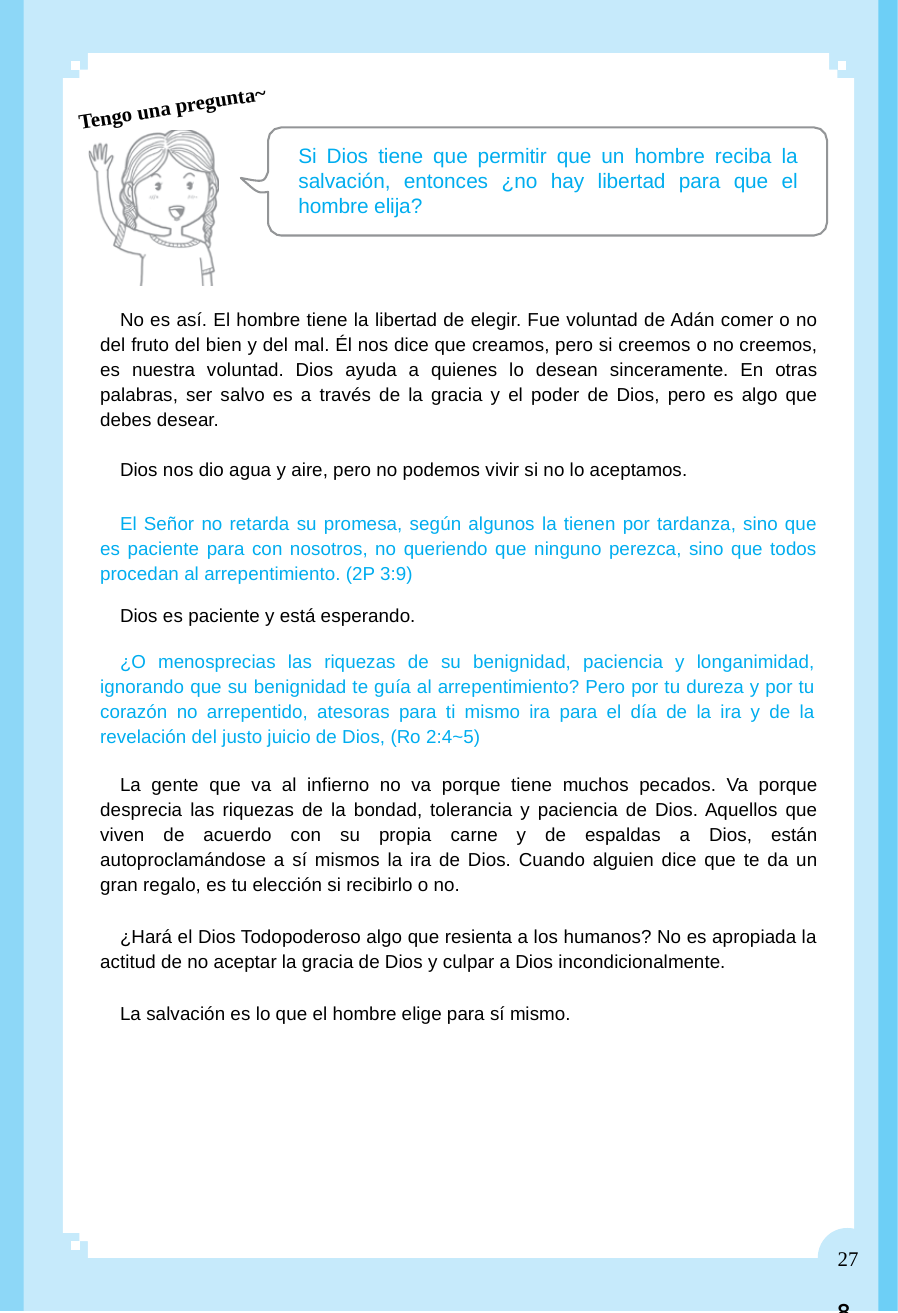

질문있어요~
성경을 믿지 않으려고 고의적인 악심으로 성경을 보면 많은 내용이 모순으로 보이지만 믿으려는 착한 마음으로 보면 믿을 수 있는 증거를 얼마든지 하나님께 서는 성령을 통해서 우리 마음에 보 여주십니다.
왜냐면 성경에는 질문하신 내용 말고도 수많은 예언과 성취의 증거들이 있으니 따져보자하는 마 음과 시간만 투자한다면 자연스럽게 해결될 것이 확실하니 까요.
실제 아라랏트산은 터어키와 아르메니아 국경 근처에 있는 산으로 그 곳에서 부터 시날평지 가운 데 “바벨”이라고 생각하는 지역은 아라랏트산을 기준하면 서 쪽이 아니라 동남쪽이 됩니다.
그러므로 아라랏트산 근처에서의 군집생활과 시날평지가 있는 동방으로 라는 말은 성경적으로 아 무 문제가 없는 표현이라 할 수 있습니다.
8

Tengo una pregunta~

Si Dios tiene que permitir que un hombre reciba la salvación, entonces ¿no hay libertad para que el hombre elija?

No es así. El hombre tiene la libertad de elegir. Fue voluntad de Adán comer o no del fruto del bien y del mal. Él nos dice que creamos, pero si creemos o no creemos, es nuestra voluntad. Dios ayuda a quienes lo desean sinceramente. En otras palabras, ser salvo es a través de la gracia y el poder de Dios, pero es algo que debes desear.
Dios nos dio agua y aire, pero no podemos vivir si no lo aceptamos.
El Señor no retarda su promesa, según algunos la tienen por tardanza, sino que es paciente para con nosotros, no queriendo que ninguno perezca, sino que todos procedan al arrepentimiento. (2P 3:9)
Dios es paciente y está esperando.
¿O menosprecias las riquezas de su benignidad, paciencia y longanimidad, ignorando que su benignidad te guía al arrepentimiento? Pero por tu dureza y por tu corazón no arrepentido, atesoras para ti mismo ira para el día de la ira y de la revelación del justo juicio de Dios, (Ro 2:4~5)
La gente que va al infierno no va porque tiene muchos pecados. Va porque desprecia las riquezas de la bondad, tolerancia y paciencia de Dios. Aquellos que viven de acuerdo con su propia carne y de espaldas a Dios, están autoproclamándose a sí mismos la ira de Dios. Cuando alguien dice que te da un gran regalo, es tu elección si recibirlo o no.
¿Hará el Dios Todopoderoso algo que resienta a los humanos? No es apropiada la actitud de no aceptar la gracia de Dios y culpar a Dios incondicionalmente.
La salvación es lo que el hombre elige para sí mismo.

27